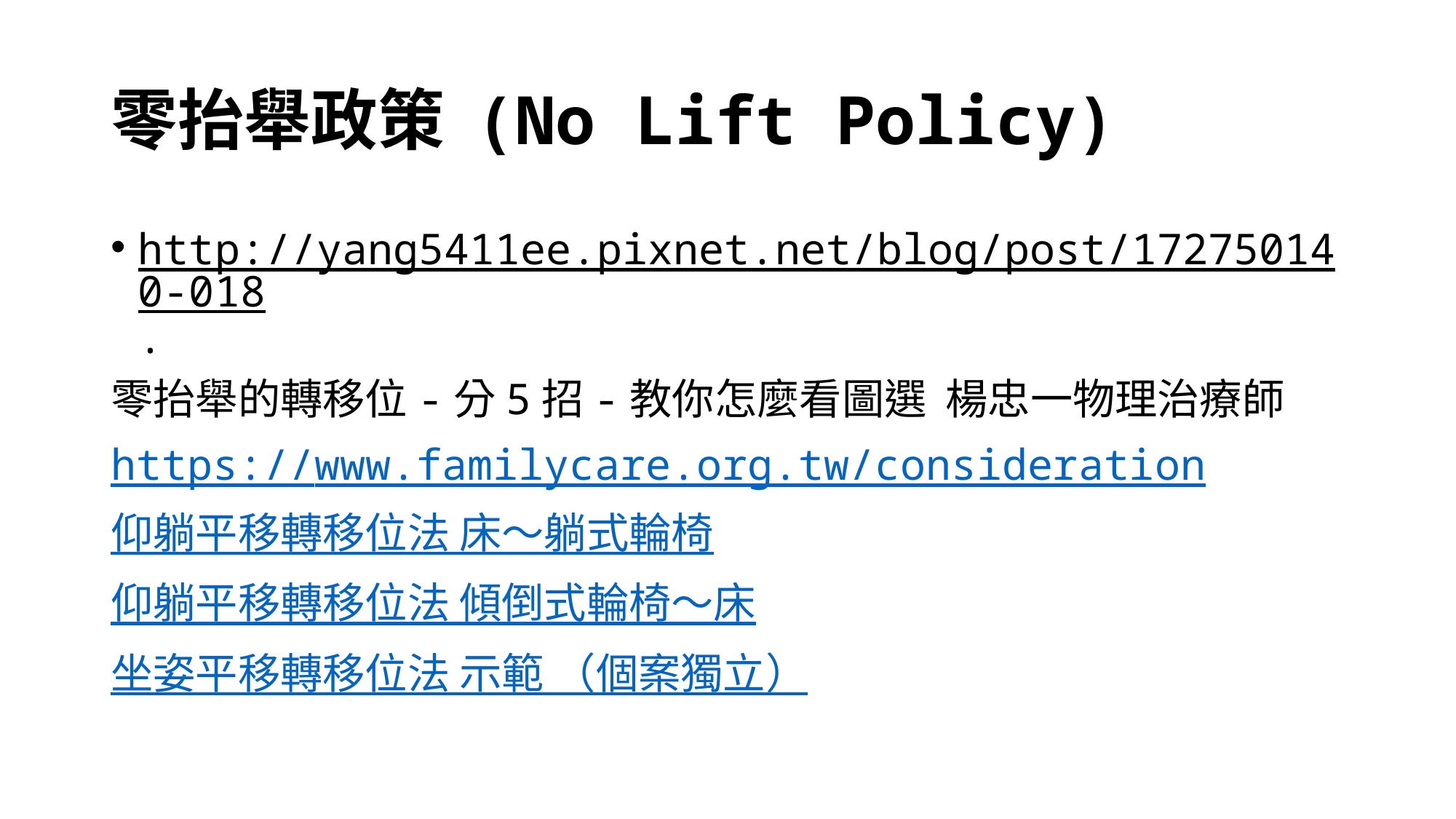

# 零抬舉政策 (No Lift Policy)
http://yang5411ee.pixnet.net/blog/post/172750140-018.
零抬舉的轉移位-分5招-教你怎麼看圖選  楊忠一物理治療師
https://www.familycare.org.tw/consideration
仰躺平移轉移位法 床～躺式輪椅
仰躺平移轉移位法 傾倒式輪椅～床
坐姿平移轉移位法 示範 （個案獨立）